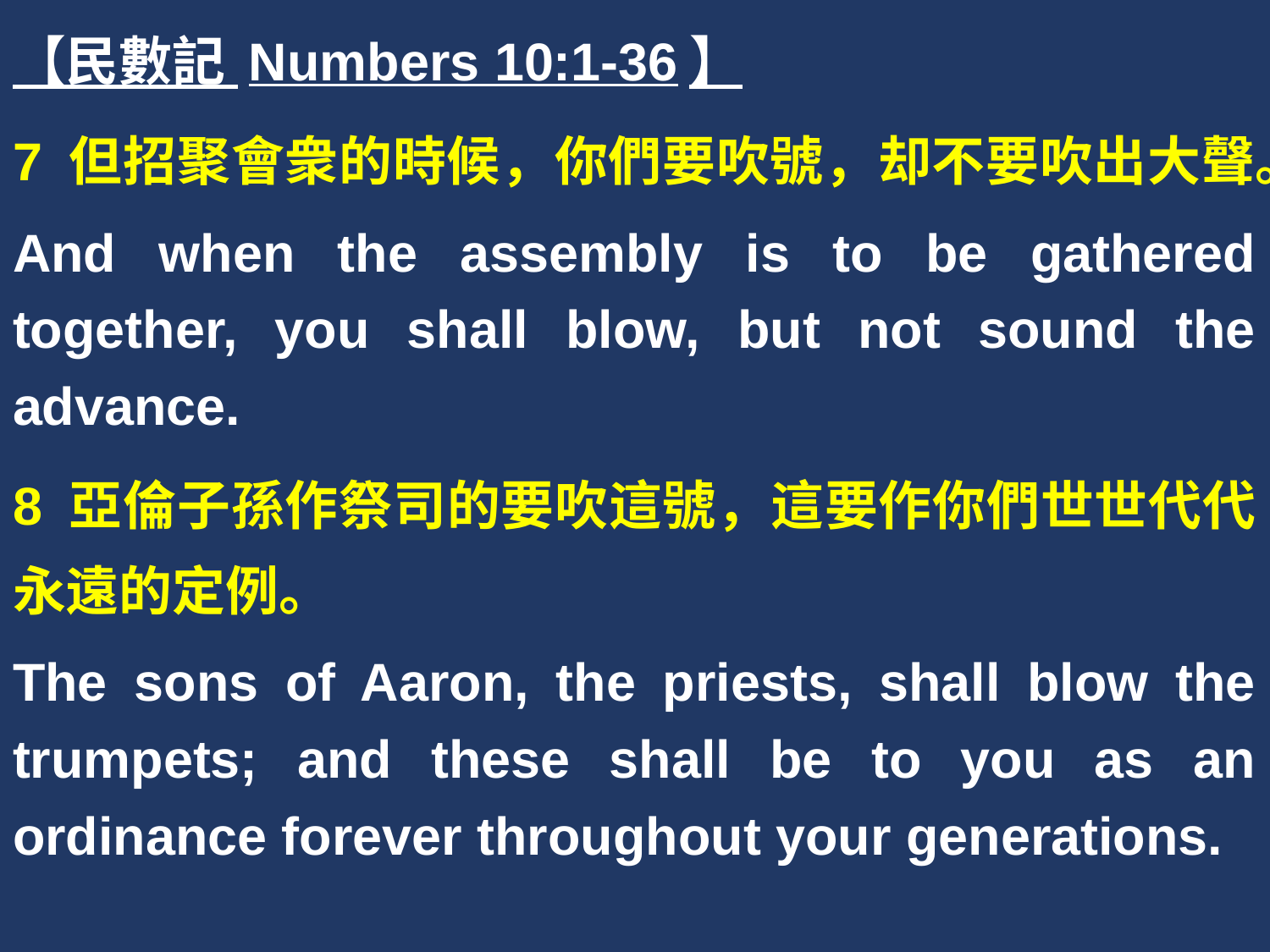

【民數記 Numbers 10:1-36】
7 但招聚會衆的時候，你們要吹號，却不要吹出大聲。
And when the assembly is to be gathered together, you shall blow, but not sound the advance.
8 亞倫子孫作祭司的要吹這號，這要作你們世世代代永遠的定例。
The sons of Aaron, the priests, shall blow the trumpets; and these shall be to you as an ordinance forever throughout your generations.